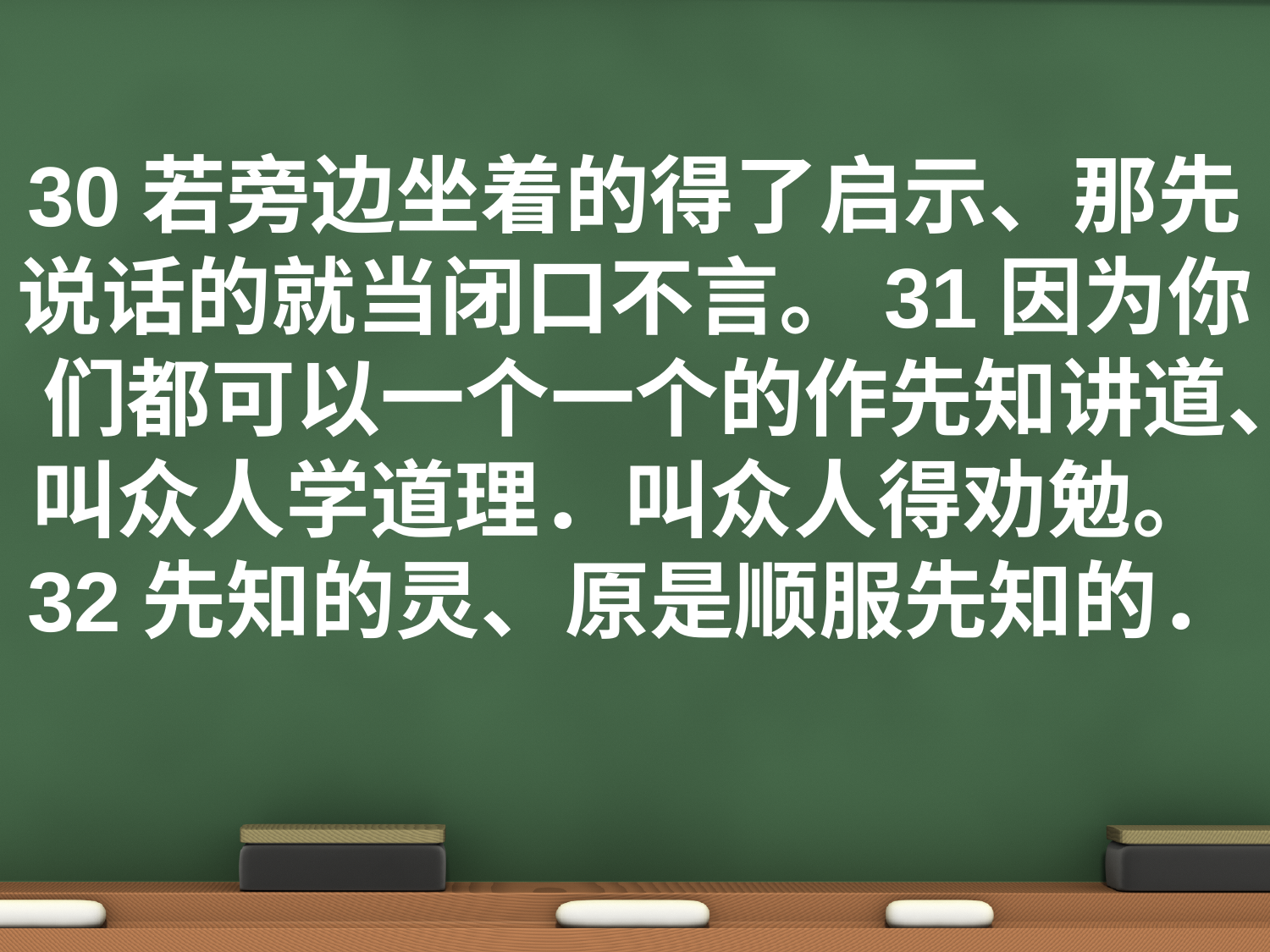

30若旁边坐着的得了启示、那先说话的就当闭口不言。31因为你们都可以一个一个的作先知讲道、叫众人学道理．叫众人得劝勉。32先知的灵、原是顺服先知的．